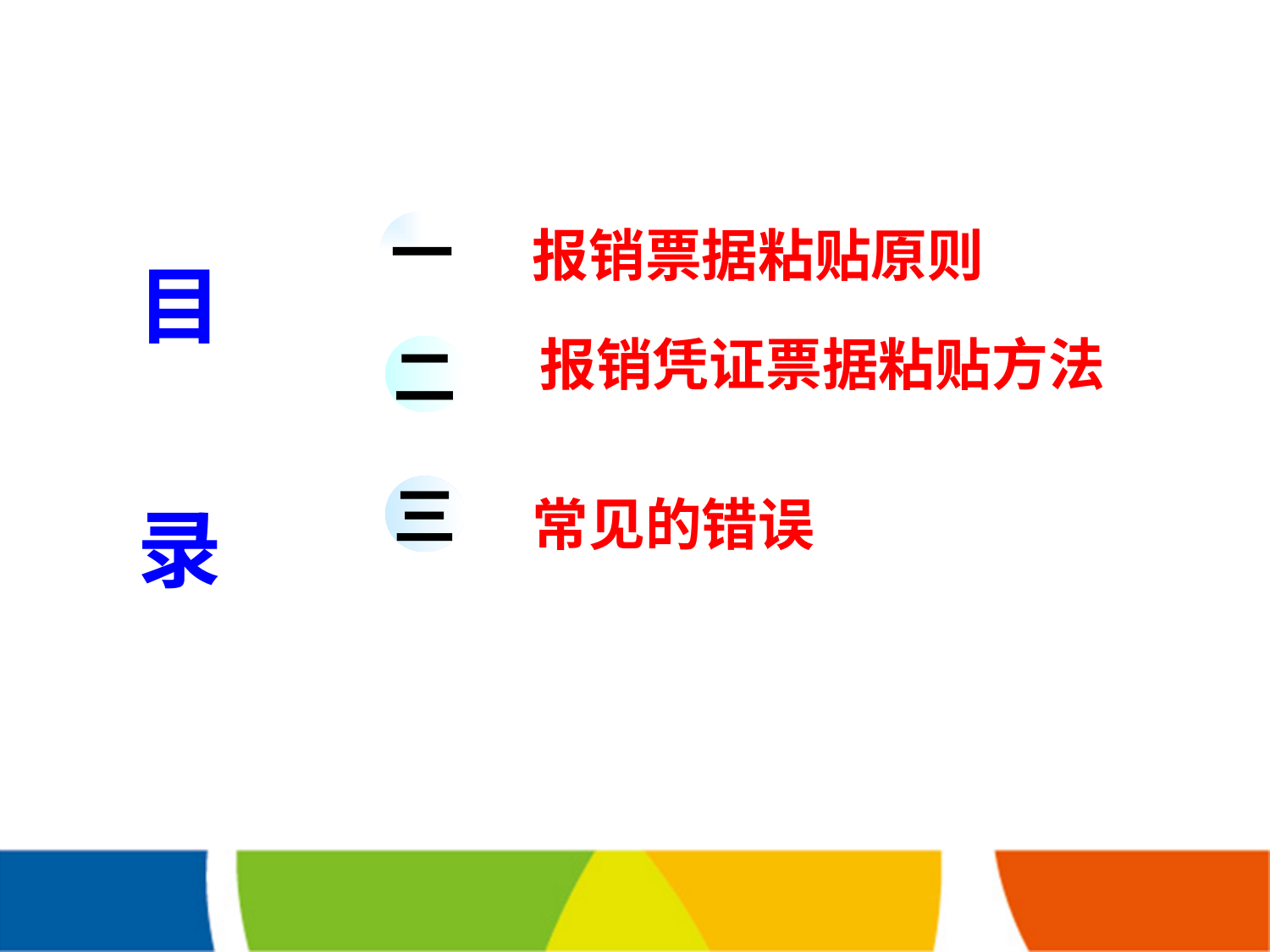

一
目
　录
报销票据粘贴原则
二
报销凭证票据粘贴方法
三
常见的错误
2